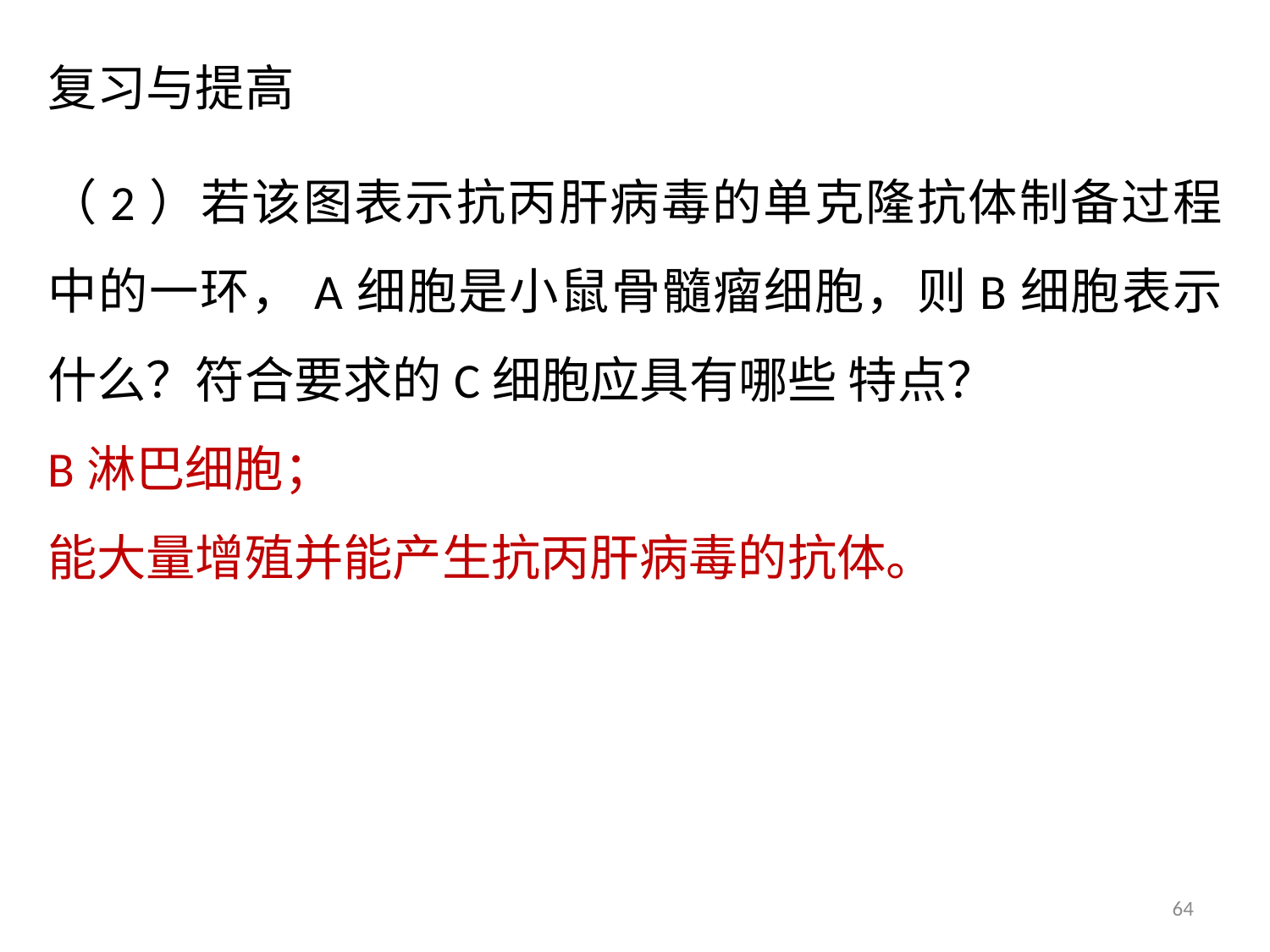

复习与提高
（2）若该图表示抗丙肝病毒的单克隆抗体制备过程中的一环，A细胞是小鼠骨髓瘤细胞，则B细胞表示什么？符合要求的C细胞应具有哪些 特点？
B淋巴细胞；
能大量增殖并能产生抗丙肝病毒的抗体。

64